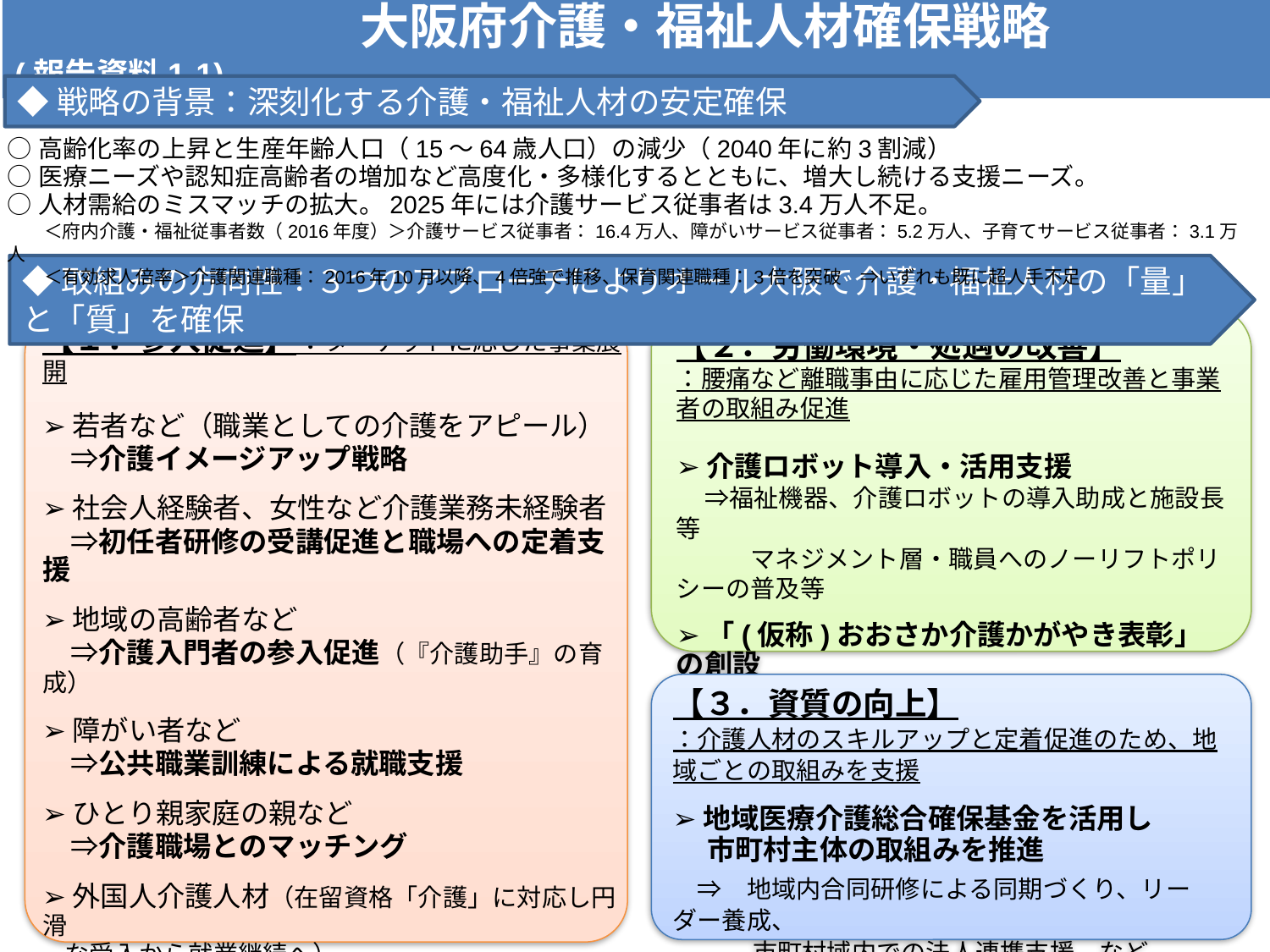

大阪府介護・福祉人材確保戦略　　　　(報告資料1-1)
◆戦略の背景：深刻化する介護・福祉人材の安定確保
○高齢化率の上昇と生産年齢人口（15～64歳人口）の減少（2040年に約3割減）
○医療ニーズや認知症高齢者の増加など高度化・多様化するとともに、増大し続ける支援ニーズ。
○人材需給のミスマッチの拡大。2025年には介護サービス従事者は3.4万人不足。
　　＜府内介護・福祉従事者数（2016年度）＞介護サービス従事者：16.4万人、障がいサービス従事者：5.2万人、子育てサービス従事者：3.1万人
　　＜有効求人倍率＞介護関連職種：2016年10月以降、4倍強で推移、保育関連職種：3倍を突破　⇒いずれも既に超人手不足
◆取組みの方向性：３つのアプローチによりオール大阪で介護・福祉人材の「量」と「質」を確保
【２．労働環境・処遇の改善】
：腰痛など離職事由に応じた雇用管理改善と事業者の取組み促進

➢介護ロボット導入・活用支援
　⇒福祉機器、介護ロボットの導入助成と施設長等
　　　マネジメント層・職員へのノーリフトポリシーの普及等
➢「(仮称)おおさか介護かがやき表彰」の創設
　⇒優れた事業者の取組みを表彰・周知

【１．参入促進】：ターゲットに応じた事業展開

➢若者など（職業としての介護をアピール）
　⇒介護イメージアップ戦略
➢社会人経験者、女性など介護業務未経験者
　⇒初任者研修の受講促進と職場への定着支援
➢地域の高齢者など
　⇒介護入門者の参入促進（『介護助手』の育成）
➢障がい者など
　⇒公共職業訓練による就職支援
➢ひとり親家庭の親など
　⇒介護職場とのマッチング
➢外国人介護人材（在留資格「介護」に対応し円滑
   な受入から就業継続へ）
　⇒ 外国人留学生受入れガイドライン作成、
　　  協議会の設立・研修等の実施
【３．資質の向上】
：介護人材のスキルアップと定着促進のため、地域ごとの取組みを支援
➢地域医療介護総合確保基金を活用し
　 市町村主体の取組みを推進
　⇒　地域内合同研修による同期づくり、リーダー養成、
　　　 市町村域内での法人連携支援　など